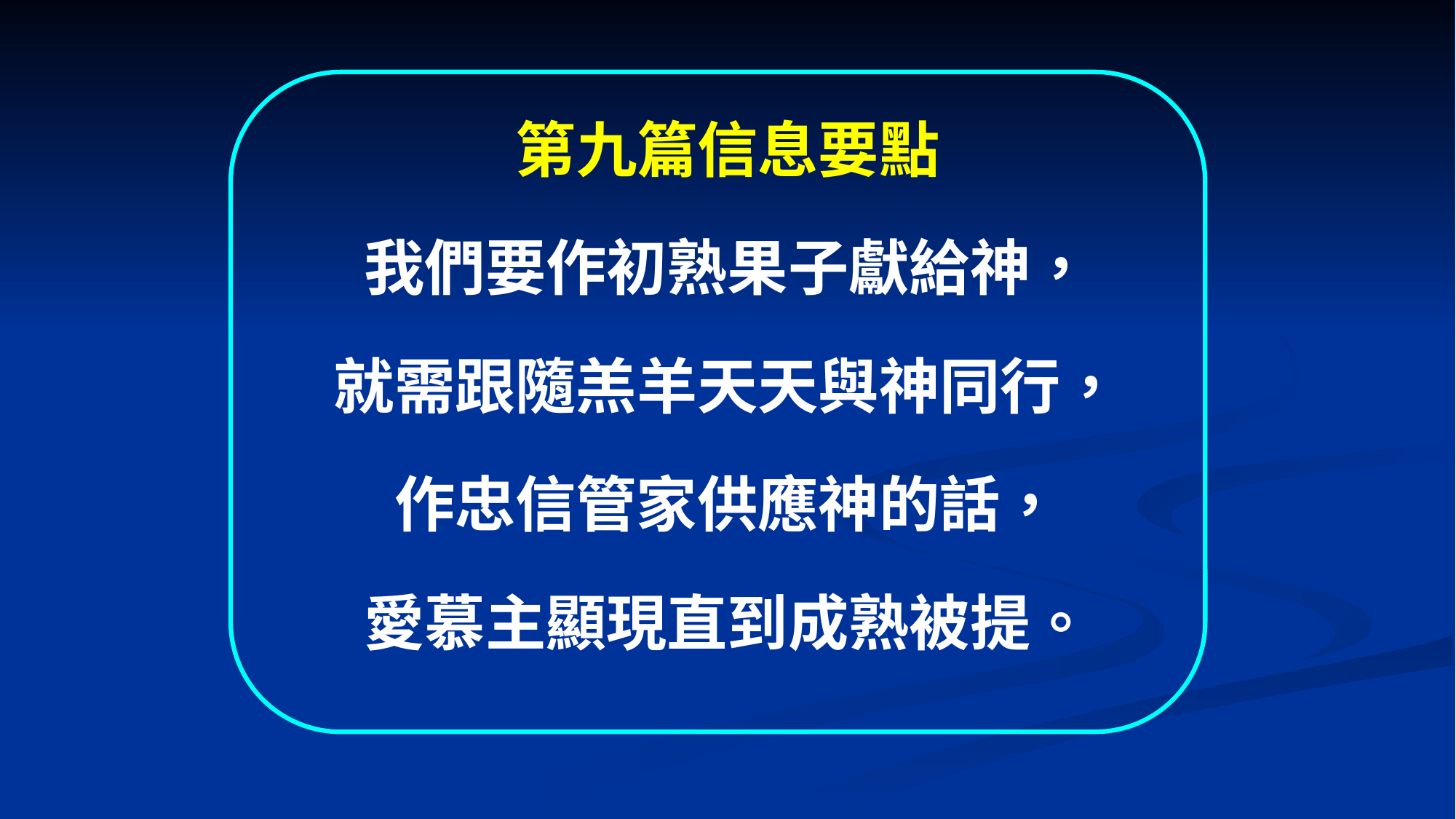

第九篇信息要點
我們要作初熟果子獻給神，
就需跟隨羔羊天天與神同行，
作忠信管家供應神的話，
愛慕主顯現直到成熟被提。